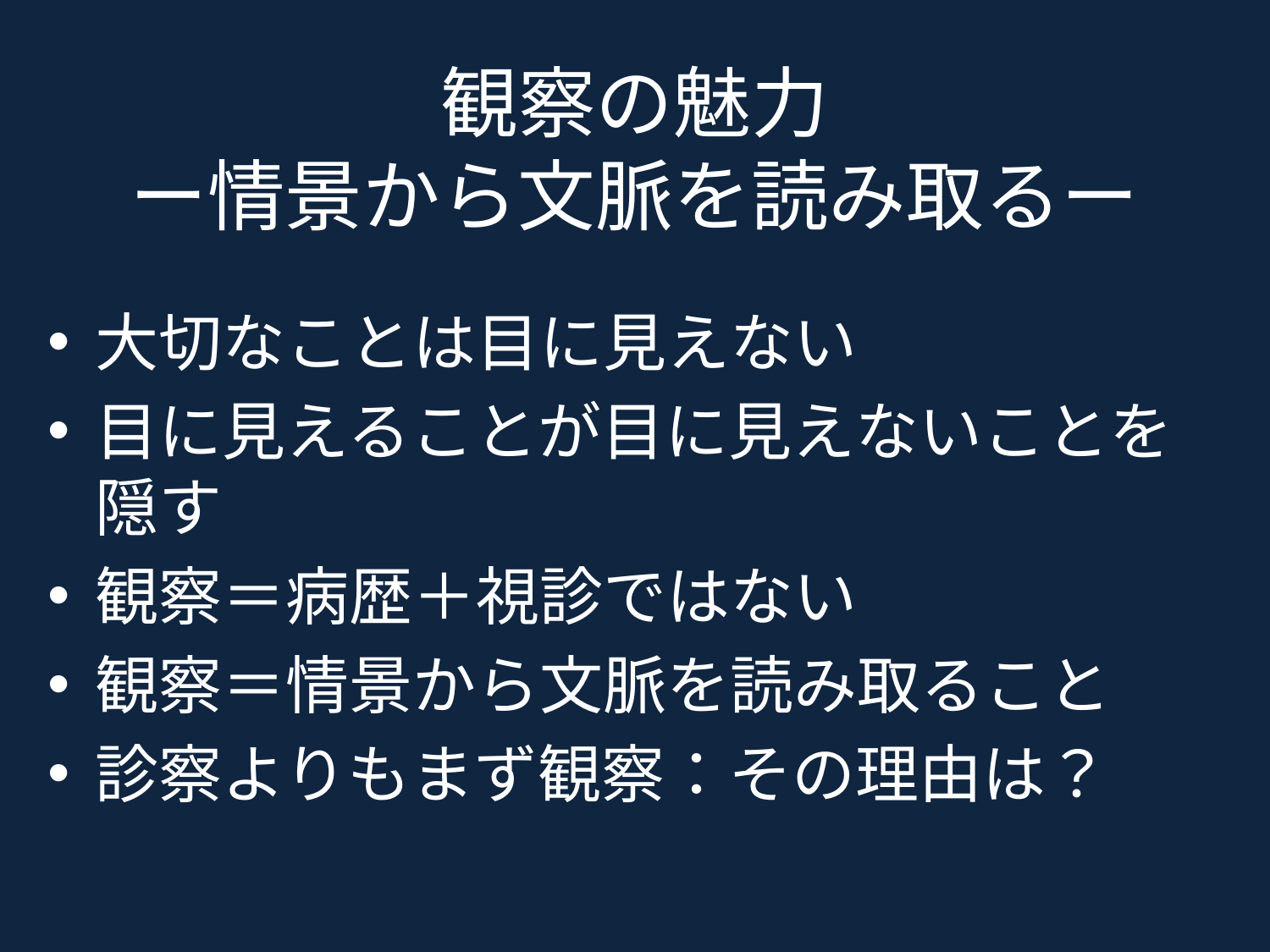

# 観察の魅力 ー情景から文脈を読み取るー
大切なことは目に見えない
目に見えることが目に見えないことを隠す
観察＝病歴＋視診ではない
観察＝情景から文脈を読み取ること
診察よりもまず観察：その理由は？